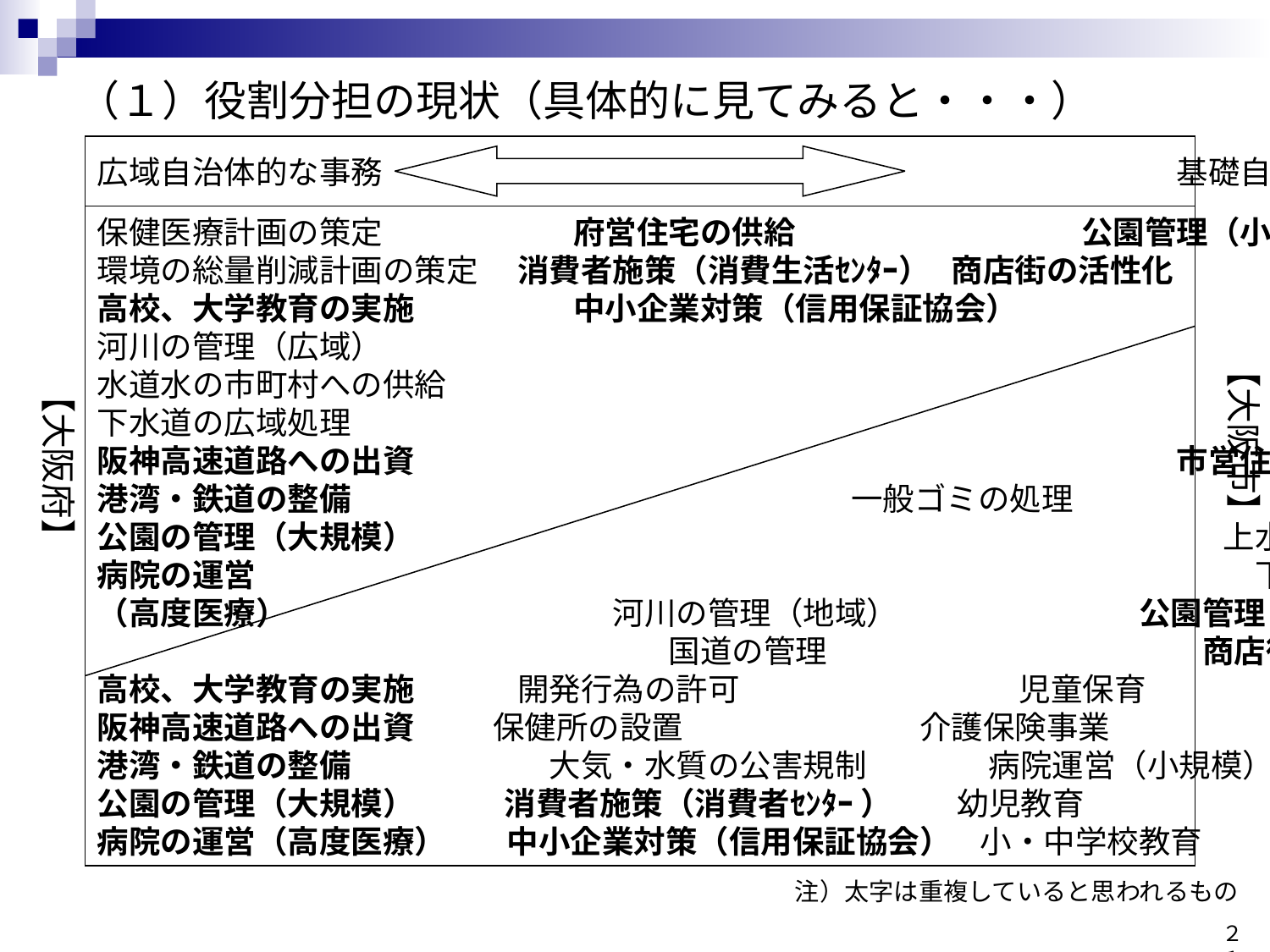

# （１）役割分担の現状（具体的に見てみると・・・）
広域自治体的な事務　　　　　　　　　　　　　　　　　　　　　　　　　基礎自治体的な事務

【大阪市】
保健医療計画の策定　　　　　　府営住宅の供給　　　　　　　　　公園管理（小規模）
環境の総量削減計画の策定　 消費者施策（消費生活ｾﾝﾀｰ）   商店街の活性化
高校、大学教育の実施　　　　　中小企業対策（信用保証協会）
河川の管理（広域）
水道水の市町村への供給
下水道の広域処理
阪神高速道路への出資　　　　　　　　　　　　　　　　　　　　　　　　市営住宅の供給
港湾・鉄道の整備                                                                 　一般ゴミの処理
公園の管理（大規模）　　　　　　　　　　　　　　　　　　　　　　　　　  上水道事業
病院の運営　　　　　　　　　　　　　　　　　　　　　　　　　　　　　　　  下水道事業
（高度医療）　　　　　　　　　　 河川の管理（地域）　　　　　       　公園管理（小規模）
　　　　　　　　　　　　　　　　　　国道の管理　　　　       　　　　　　 商店街の活性化
高校、大学教育の実施 　　　開発行為の許可        　　　　　　　児童保育
阪神高速道路への出資　　  保健所の設置   　　                     介護保険事業
港湾・鉄道の整備　　　　　　 大気・水質の公害規制                 病院運営（小規模）
公園の管理（大規模） 　       消費者施策（消費者ｾﾝﾀｰ ）         幼児教育
病院の運営（高度医療）　    中小企業対策（信用保証協会）    小・中学校教育

【大阪府】

　　　　　　　注）太字は重複していると思われるもの
２１